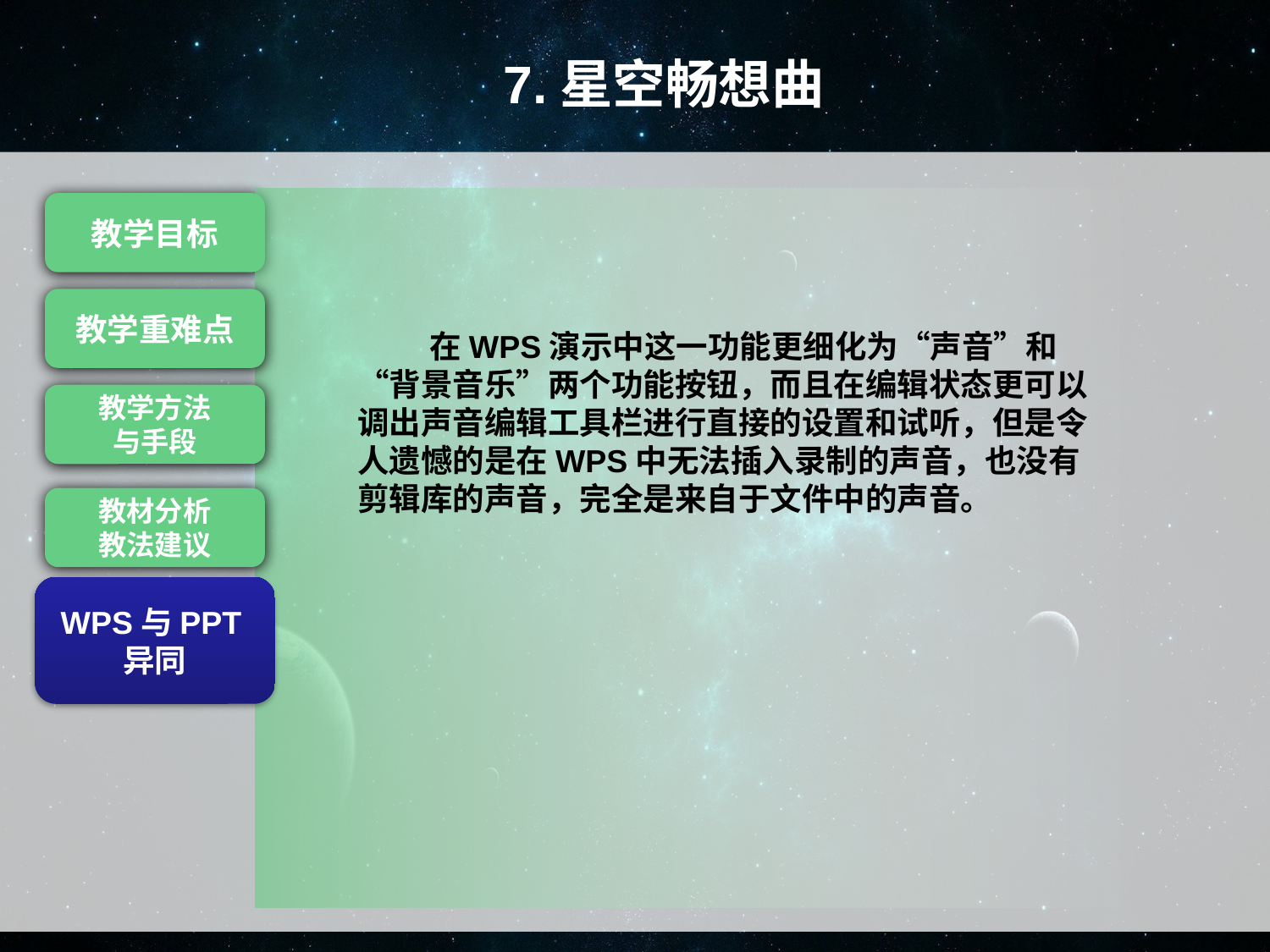

7.星空畅想曲

         在WPS演示中这一功能更细化为“声音”和“背景音乐”两个功能按钮，而且在编辑状态更可以调出声音编辑工具栏进行直接的设置和试听，但是令人遗憾的是在WPS中无法插入录制的声音，也没有剪辑库的声音，完全是来自于文件中的声音。

教学目标
教学重难点
教学方法
与手段
教材分析
教法建议
WPS与PPT异同
WPS与PPT异同